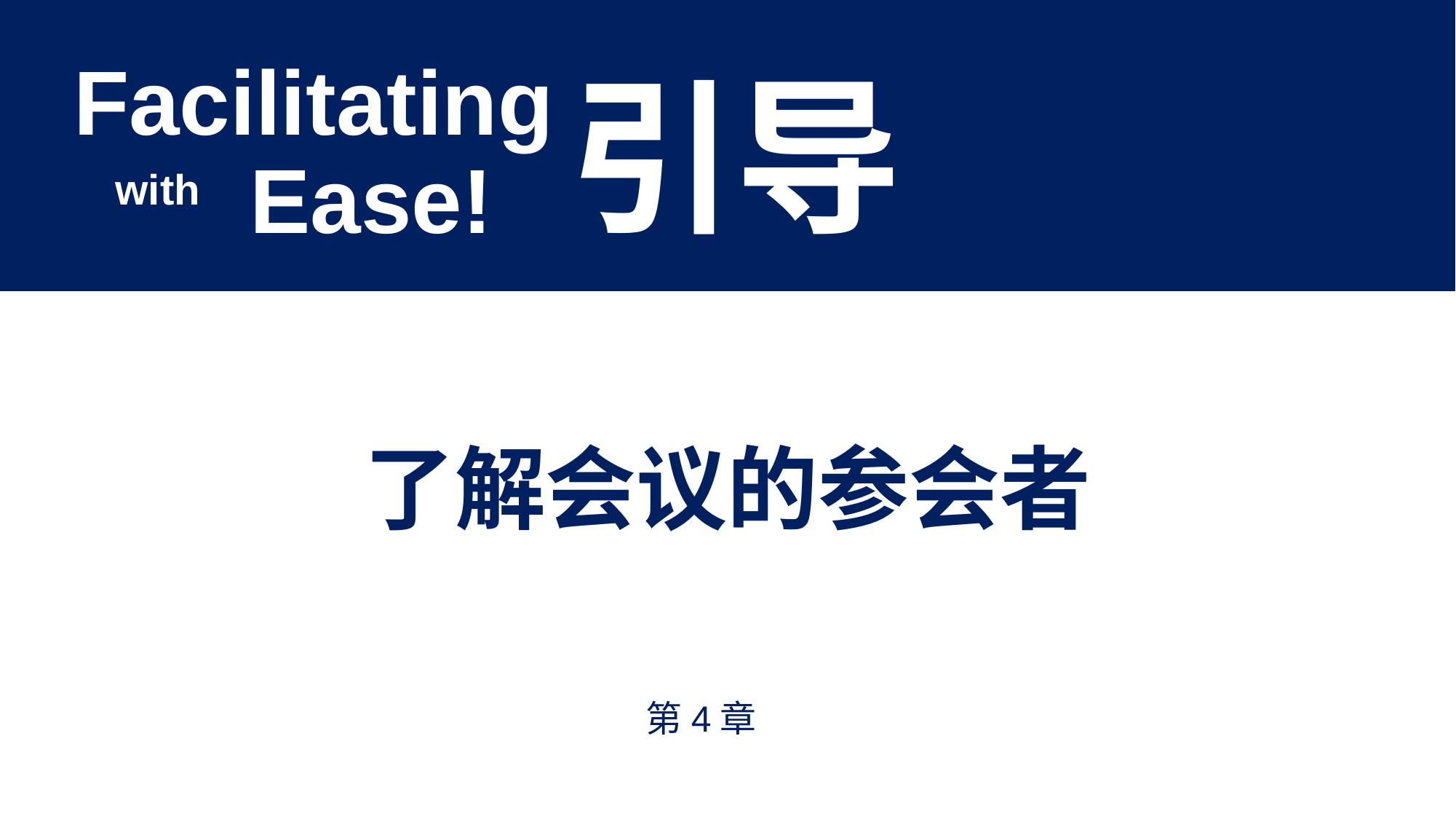

# Facilitating Ease!
引导
 with
了解会议的参会者
第4章